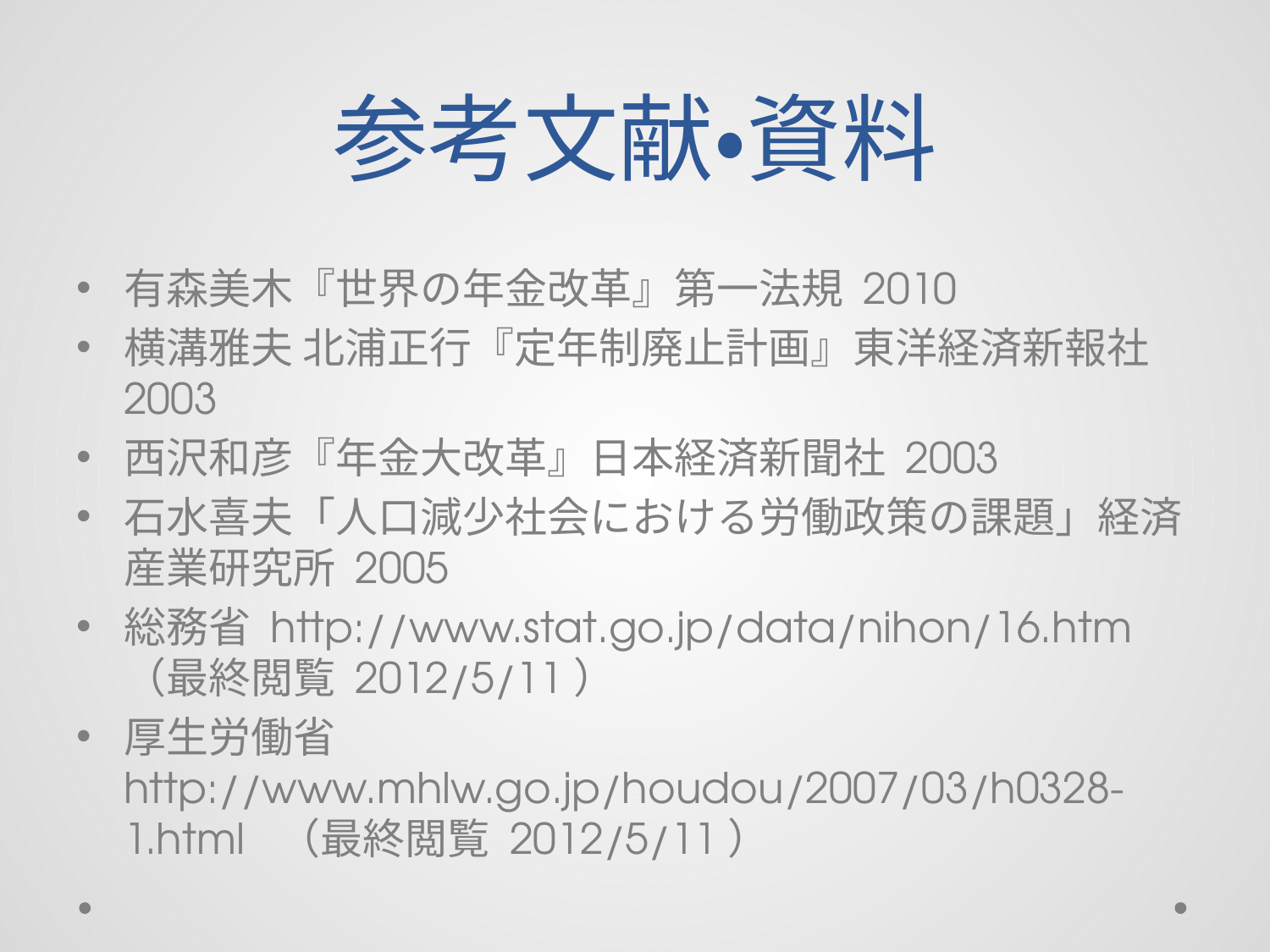

# 参考文献・資料
有森美木『世界の年金改革』第一法規 2010
横溝雅夫 北浦正行『定年制廃止計画』東洋経済新報社 2003
西沢和彦『年金大改革』日本経済新聞社 2003
石水喜夫「人口減少社会における労働政策の課題」経済産業研究所 2005
総務省 http://www.stat.go.jp/data/nihon/16.htm
（最終閲覧 2012/5/11）
厚生労働省 http://www.mhlw.go.jp/houdou/2007/03/h0328-1.html  （最終閲覧 2012/5/11）